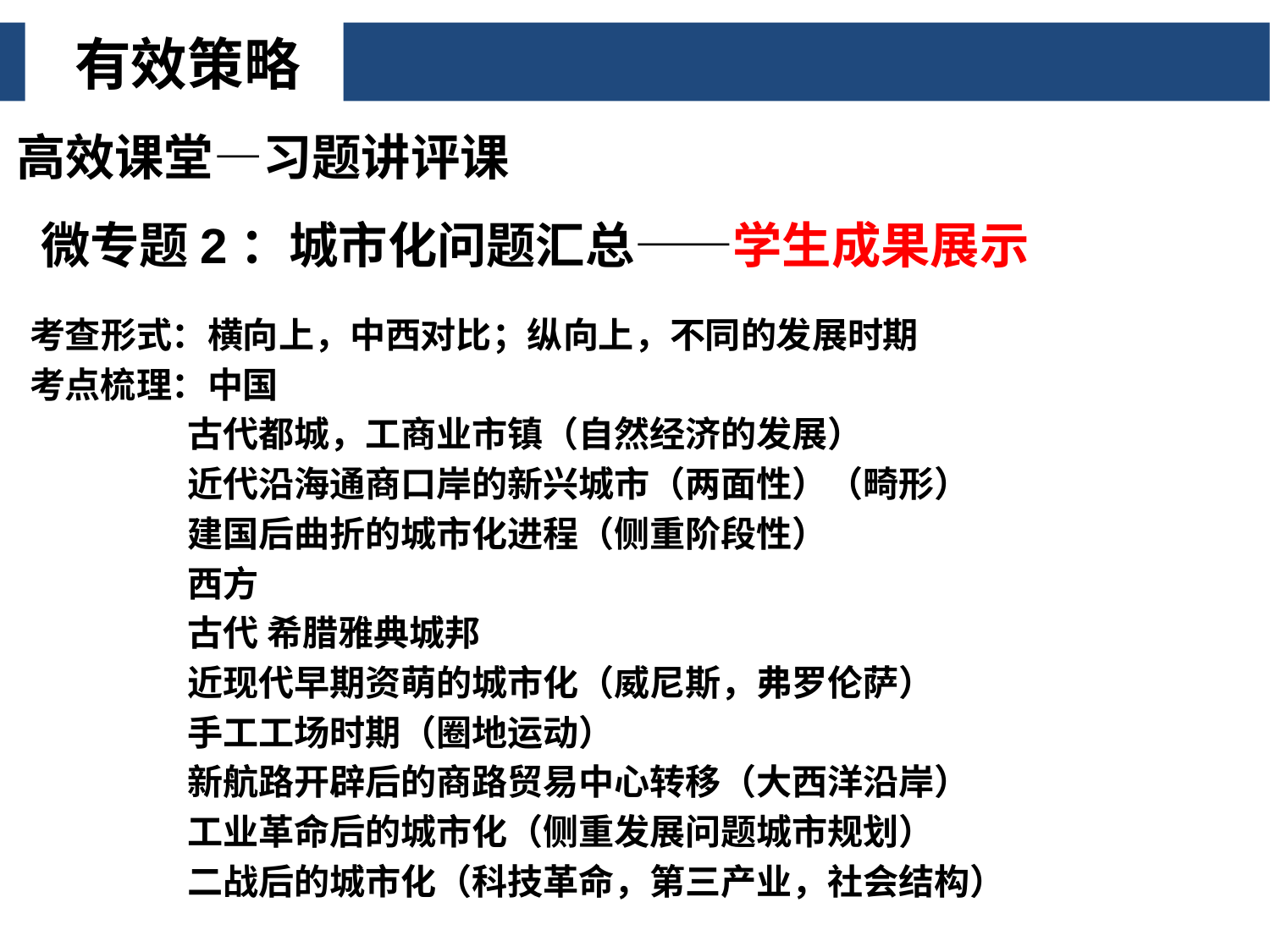

有效策略
高效课堂—习题讲评课
# 微专题2：城市化问题汇总——学生成果展示
考查形式：横向上，中西对比；纵向上，不同的发展时期
考点梳理：中国
                   古代都城，工商业市镇（自然经济的发展）
                   近代沿海通商口岸的新兴城市（两面性）（畸形）
                   建国后曲折的城市化进程（侧重阶段性）
                   西方
                   古代 希腊雅典城邦
                   近现代早期资萌的城市化（威尼斯，弗罗伦萨）
                   手工工场时期（圈地运动）
                   新航路开辟后的商路贸易中心转移（大西洋沿岸）
                   工业革命后的城市化（侧重发展问题城市规划）
                   二战后的城市化（科技革命，第三产业，社会结构）